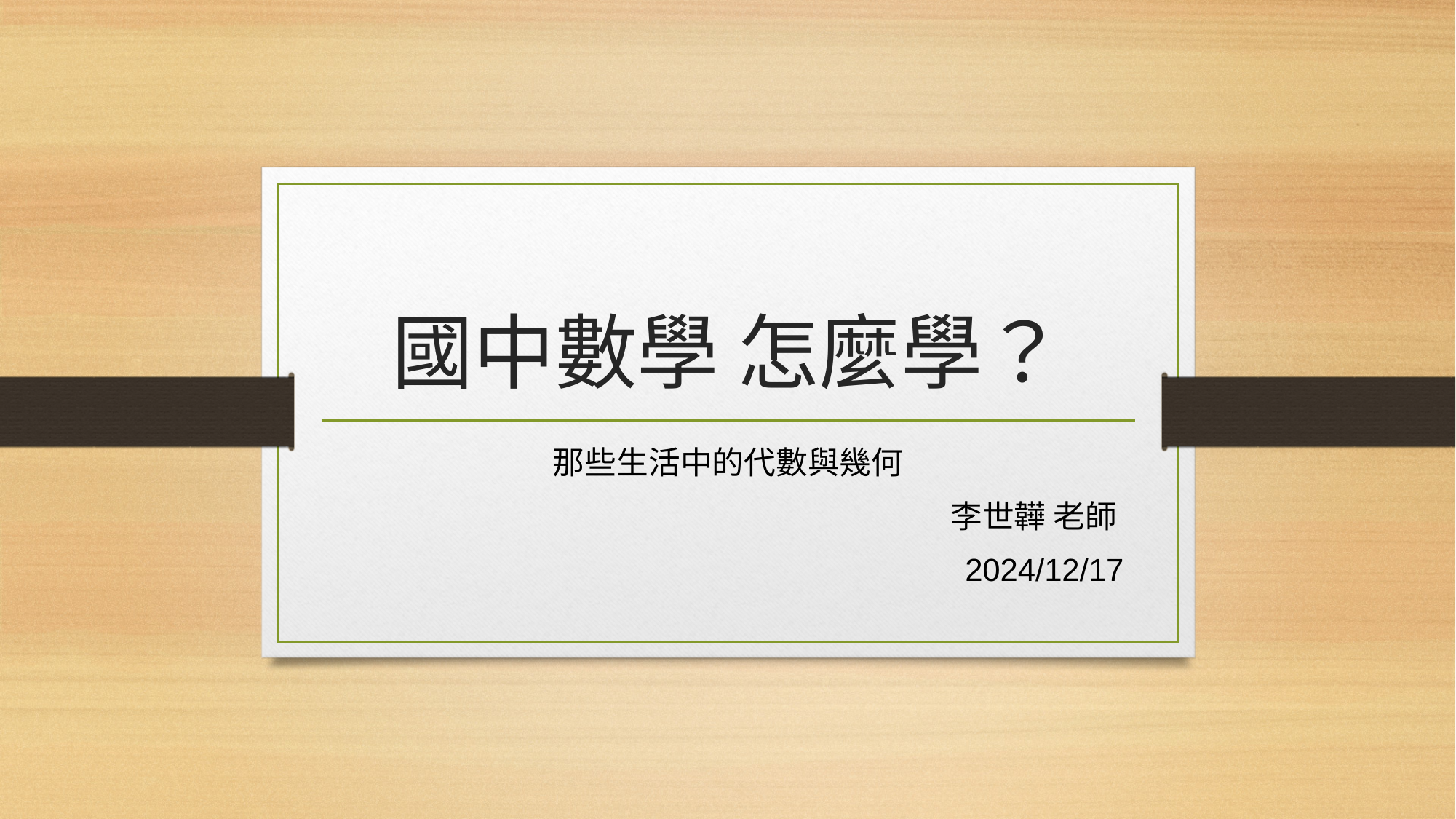

# 國中數學 怎麼學？
那些生活中的代數與幾何
李世韡 老師
2024/12/17